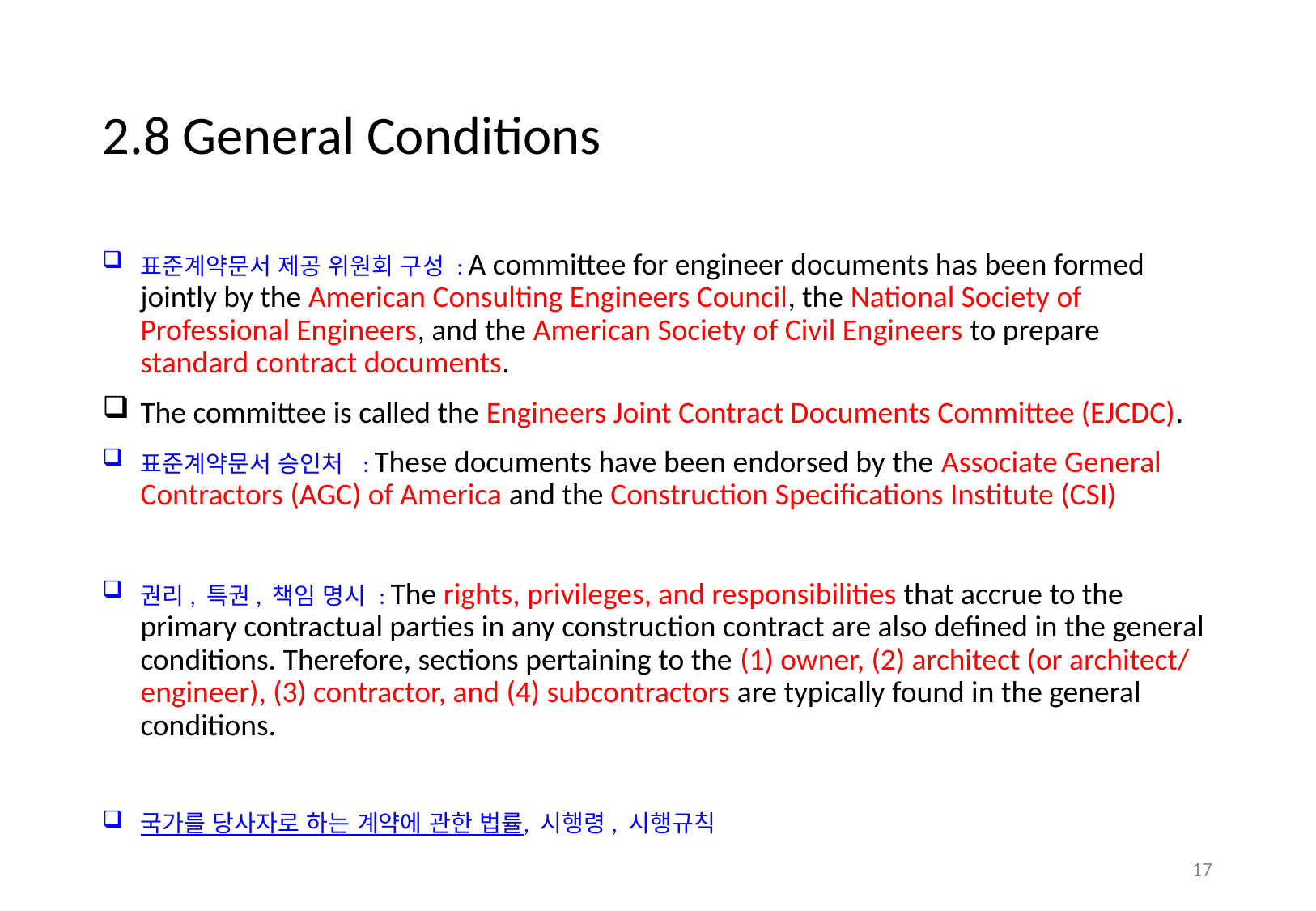

# 2.8 General Conditions
표준계약문서 제공 위원회 구성 : A committee for engineer documents has been formed jointly by the American Consulting Engineers Council, the National Society of Professional Engineers, and the American Society of Civil Engineers to prepare standard contract documents.
The committee is called the Engineers Joint Contract Documents Committee (EJCDC).
표준계약문서 승인처  : These documents have been endorsed by the Associate General Contractors (AGC) of America and the Construction Specifications Institute (CSI)

권리, 특권, 책임 명시 : The rights, privileges, and responsibilities that accrue to the primary contractual parties in any construction contract are also defined in the general conditions. Therefore, sections pertaining to the (1) owner, (2) architect (or architect/ engineer), (3) contractor, and (4) subcontractors are typically found in the general conditions.

국가를 당사자로 하는 계약에 관한 법률, 시행령, 시행규칙
17